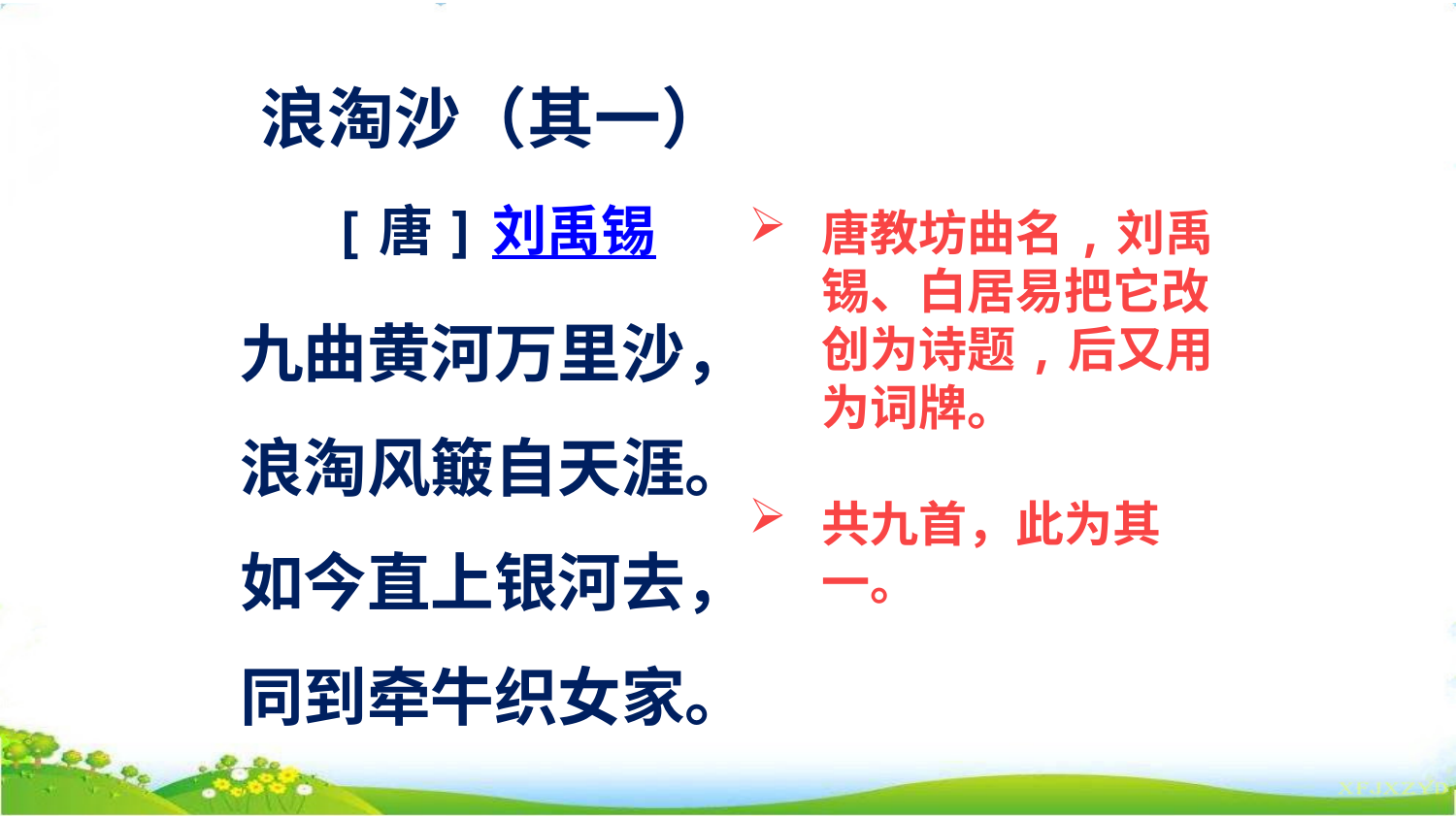

浪淘沙（其一）
[唐]刘禹锡
九曲黄河万里沙，
浪淘风簸自天涯。
如今直上银河去，
同到牵牛织女家。
唐教坊曲名,刘禹锡、白居易把它改创为诗题,后又用为词牌。

共九首，此为其一。